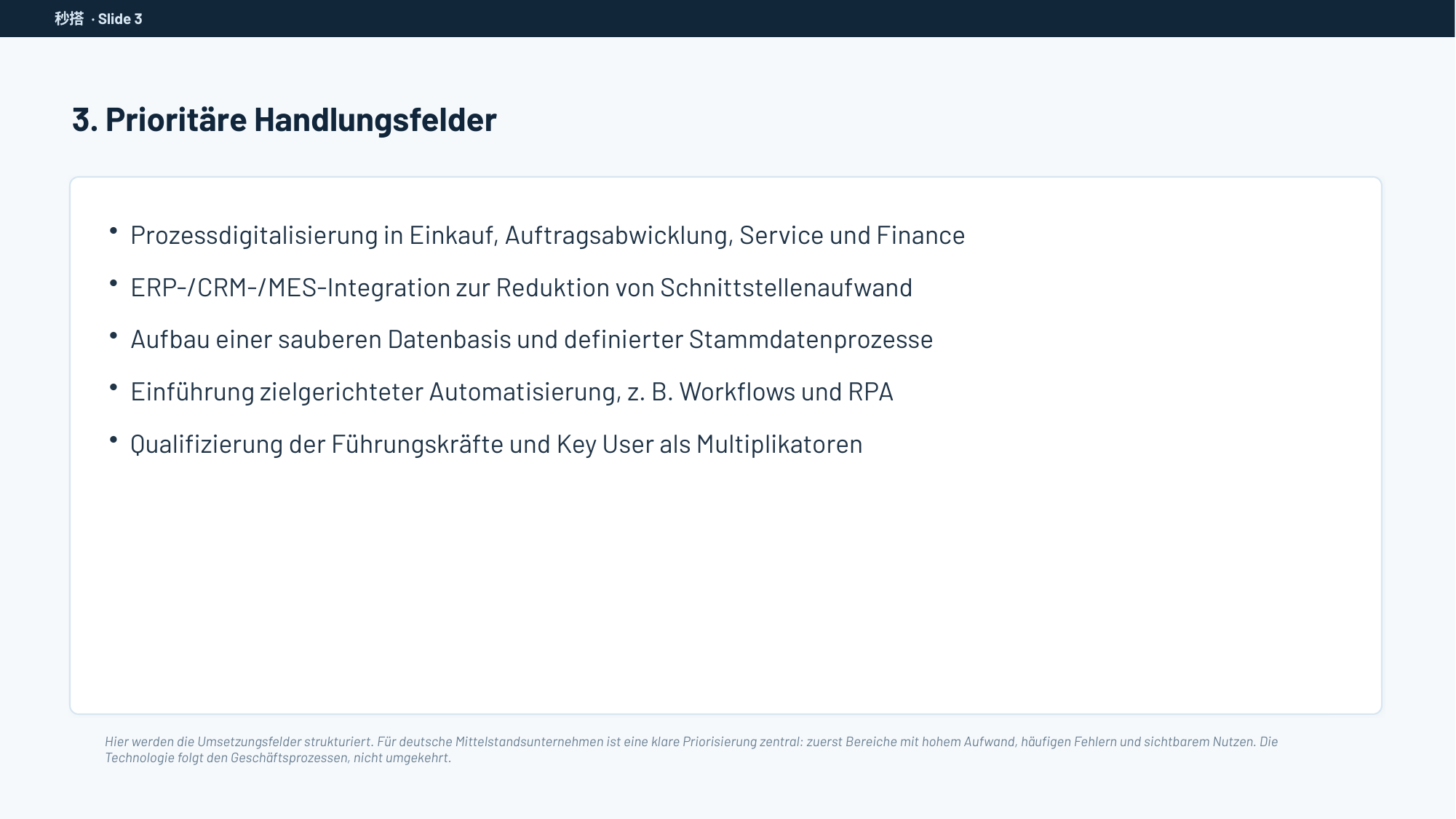

秒搭 · Slide 3
3. Prioritäre Handlungsfelder

Prozessdigitalisierung in Einkauf, Auftragsabwicklung, Service und Finance
ERP-/CRM-/MES-Integration zur Reduktion von Schnittstellenaufwand
Aufbau einer sauberen Datenbasis und definierter Stammdatenprozesse
Einführung zielgerichteter Automatisierung, z. B. Workflows und RPA
Qualifizierung der Führungskräfte und Key User als Multiplikatoren
Hier werden die Umsetzungsfelder strukturiert. Für deutsche Mittelstandsunternehmen ist eine klare Priorisierung zentral: zuerst Bereiche mit hohem Aufwand, häufigen Fehlern und sichtbarem Nutzen. Die Technologie folgt den Geschäftsprozessen, nicht umgekehrt.